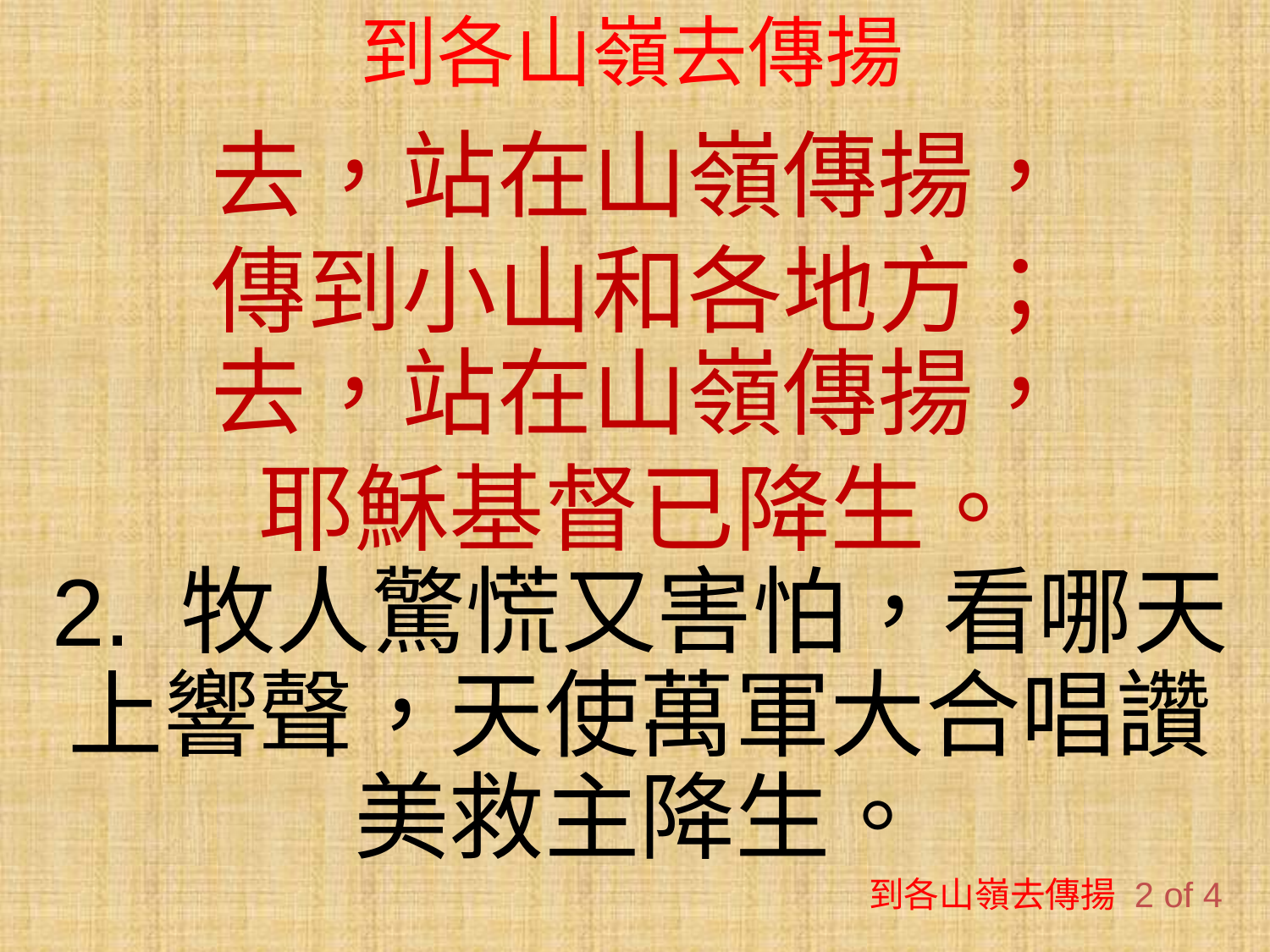

# 到各山嶺去傳揚
去，站在山嶺傳揚，
傳到小山和各地方；
去，站在山嶺傳揚，
耶穌基督已降生。
2. 牧人驚慌又害怕，看哪天上響聲，天使萬軍大合唱讚美救主降生。
到各山嶺去傳揚 2 of 4